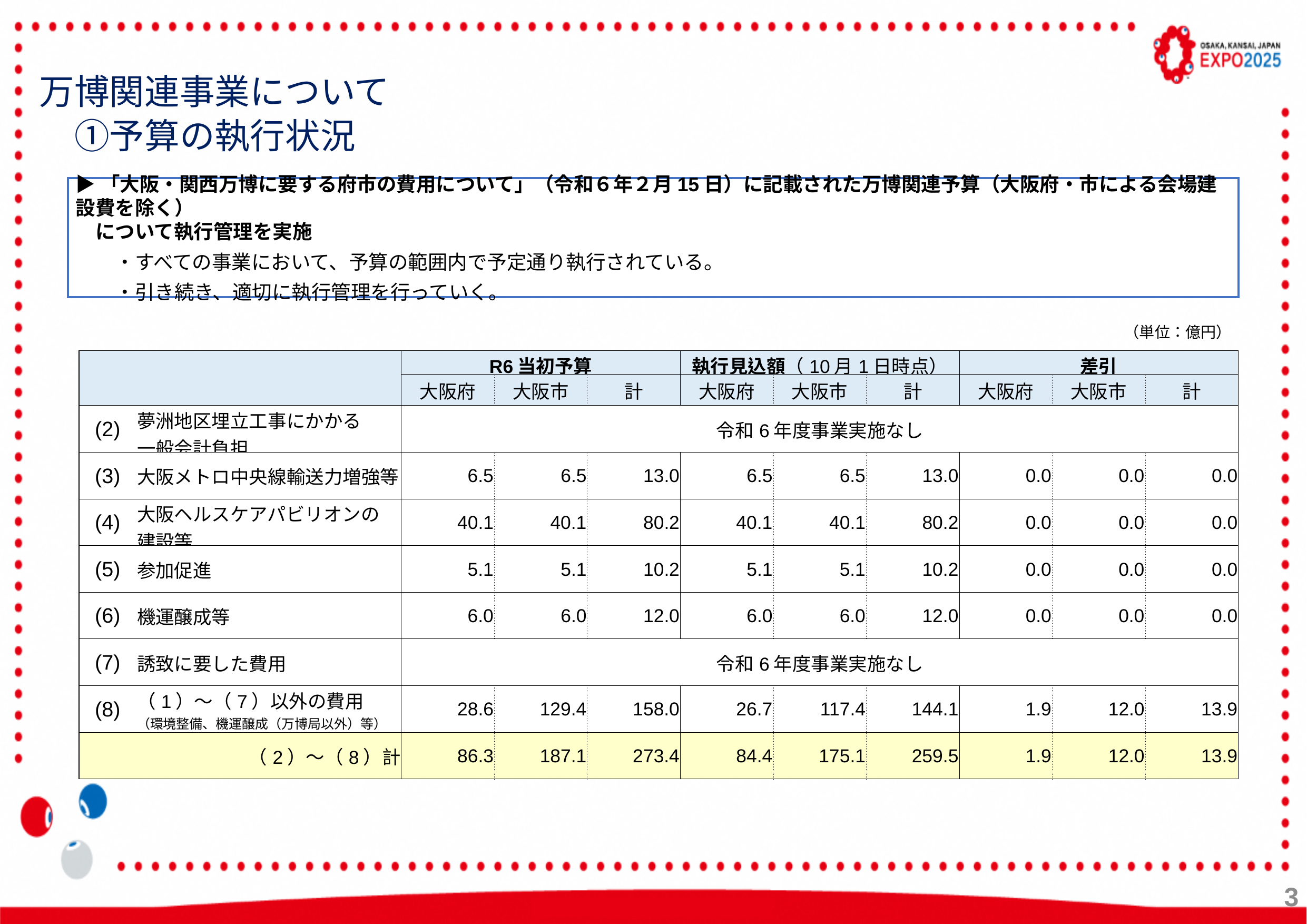

万博関連事業について
　①予算の執行状況
▶「大阪・関西万博に要する府市の費用について」（令和６年２月15日）に記載された万博関連予算（大阪府・市による会場建設費を除く）
　について執行管理を実施
　　・すべての事業において、予算の範囲内で予定通り執行されている。
　　・引き続き、適切に執行管理を行っていく。
（単位：億円）
|  |  | R6当初予算 |  |  | 執行見込額（10月1日時点） |  |  | 差引 |  |  |
| --- | --- | --- | --- | --- | --- | --- | --- | --- | --- | --- |
|  |  | 大阪府 | 大阪市 | 計 | 大阪府 | 大阪市 | 計 | 大阪府 | 大阪市 | 計 |
| (2) | 夢洲地区埋立工事にかかる 一般会計負担 | 令和6年度事業実施なし |  |  |  |  |  |  |  |  |
| (3) | 大阪メトロ中央線輸送力増強等 | 6.5 | 6.5 | 13.0 | 6.5 | 6.5 | 13.0 | 0.0 | 0.0 | 0.0 |
| (4) | 大阪ヘルスケアパビリオンの 建設等 | 40.1 | 40.1 | 80.2 | 40.1 | 40.1 | 80.2 | 0.0 | 0.0 | 0.0 |
| (5) | 参加促進 | 5.1 | 5.1 | 10.2 | 5.1 | 5.1 | 10.2 | 0.0 | 0.0 | 0.0 |
| (6) | 機運醸成等 | 6.0 | 6.0 | 12.0 | 6.0 | 6.0 | 12.0 | 0.0 | 0.0 | 0.0 |
| (7) | 誘致に要した費用 | 令和6年度事業実施なし |  |  |  |  |  |  |  |  |
| (8) | （1）～（7）以外の費用 （環境整備、機運醸成（万博局以外）等） | 28.6 | 129.4 | 158.0 | 26.7 | 117.4 | 144.1 | 1.9 | 12.0 | 13.9 |
|  | （2）～（8）計 | 86.3 | 187.1 | 273.4 | 84.4 | 175.1 | 259.5 | 1.9 | 12.0 | 13.9 |